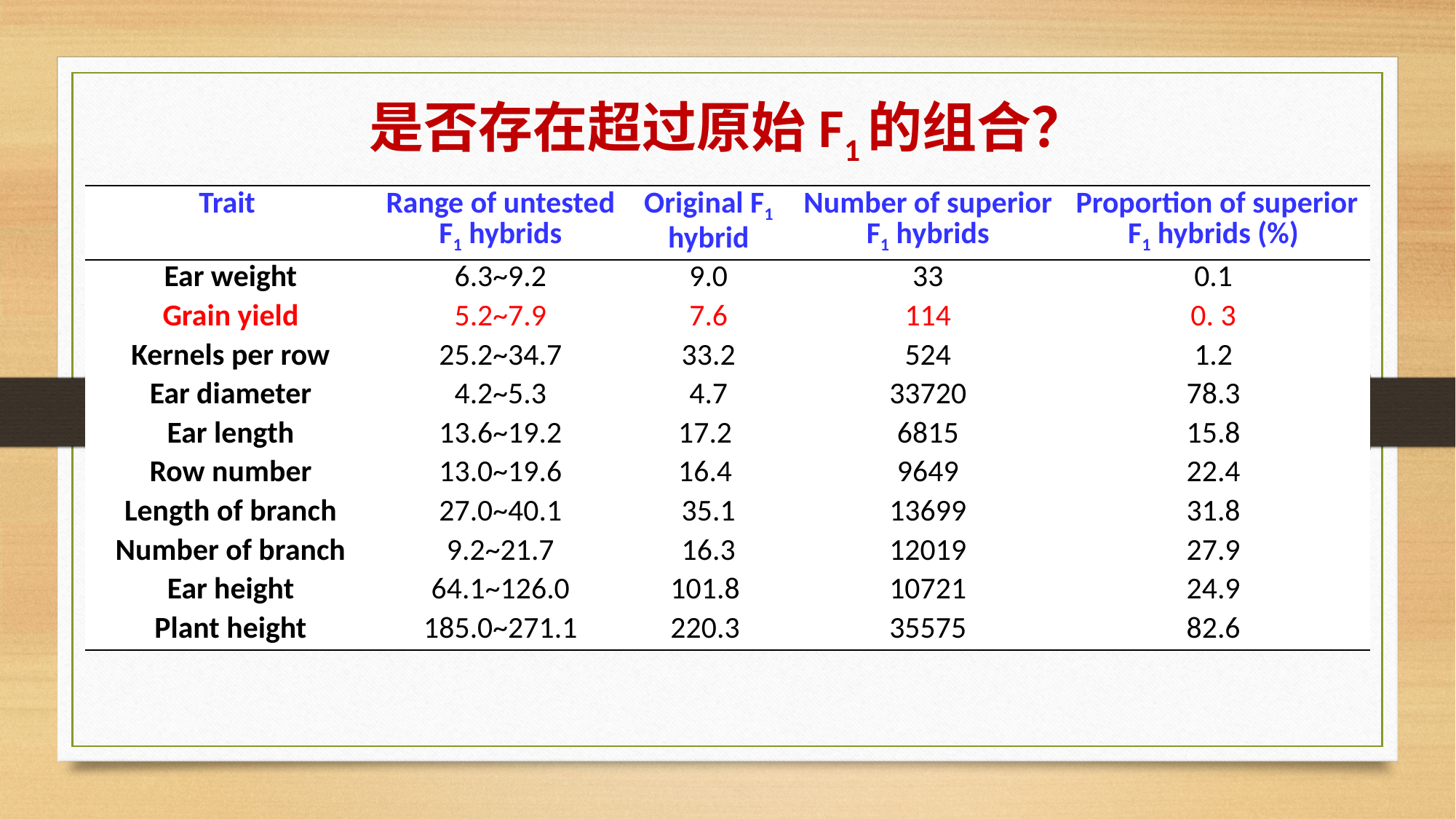

# 是否存在超过原始F1的组合？
| Trait | Range of untested F1 hybrids | Original F1 hybrid | Number of superior F1 hybrids | Proportion of superior F1 hybrids (%) |
| --- | --- | --- | --- | --- |
| Ear weight | 6.3~9.2 | 9.0 | 33 | 0.1 |
| Grain yield | 5.2~7.9 | 7.6 | 114 | 0. 3 |
| Kernels per row | 25.2~34.7 | 33.2 | 524 | 1.2 |
| Ear diameter | 4.2~5.3 | 4.7 | 33720 | 78.3 |
| Ear length | 13.6~19.2 | 17.2 | 6815 | 15.8 |
| Row number | 13.0~19.6 | 16.4 | 9649 | 22.4 |
| Length of branch | 27.0~40.1 | 35.1 | 13699 | 31.8 |
| Number of branch | 9.2~21.7 | 16.3 | 12019 | 27.9 |
| Ear height | 64.1~126.0 | 101.8 | 10721 | 24.9 |
| Plant height | 185.0~271.1 | 220.3 | 35575 | 82.6 |